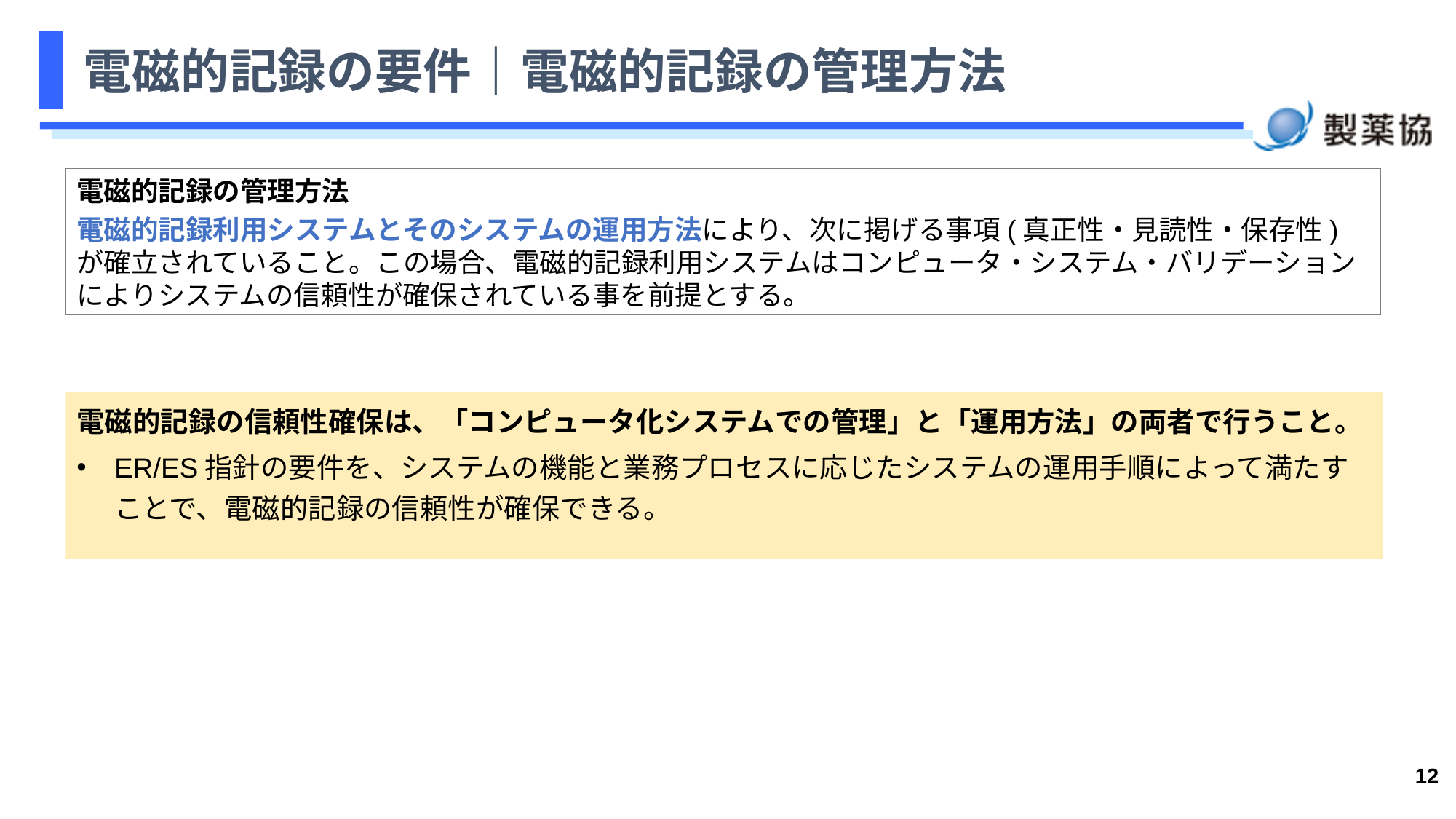

12
# 電磁的記録の要件｜電磁的記録の管理方法
電磁的記録の管理方法
電磁的記録利用システムとそのシステムの運用方法により、次に掲げる事項(真正性・見読性・保存性)が確立されていること。この場合、電磁的記録利用システムはコンピュータ・システム・バリデーションによりシステムの信頼性が確保されている事を前提とする。
電磁的記録の信頼性確保は、「コンピュータ化システムでの管理」と「運用方法」の両者で行うこと。
ER/ES指針の要件を、システムの機能と業務プロセスに応じたシステムの運用手順によって満たすことで、電磁的記録の信頼性が確保できる。